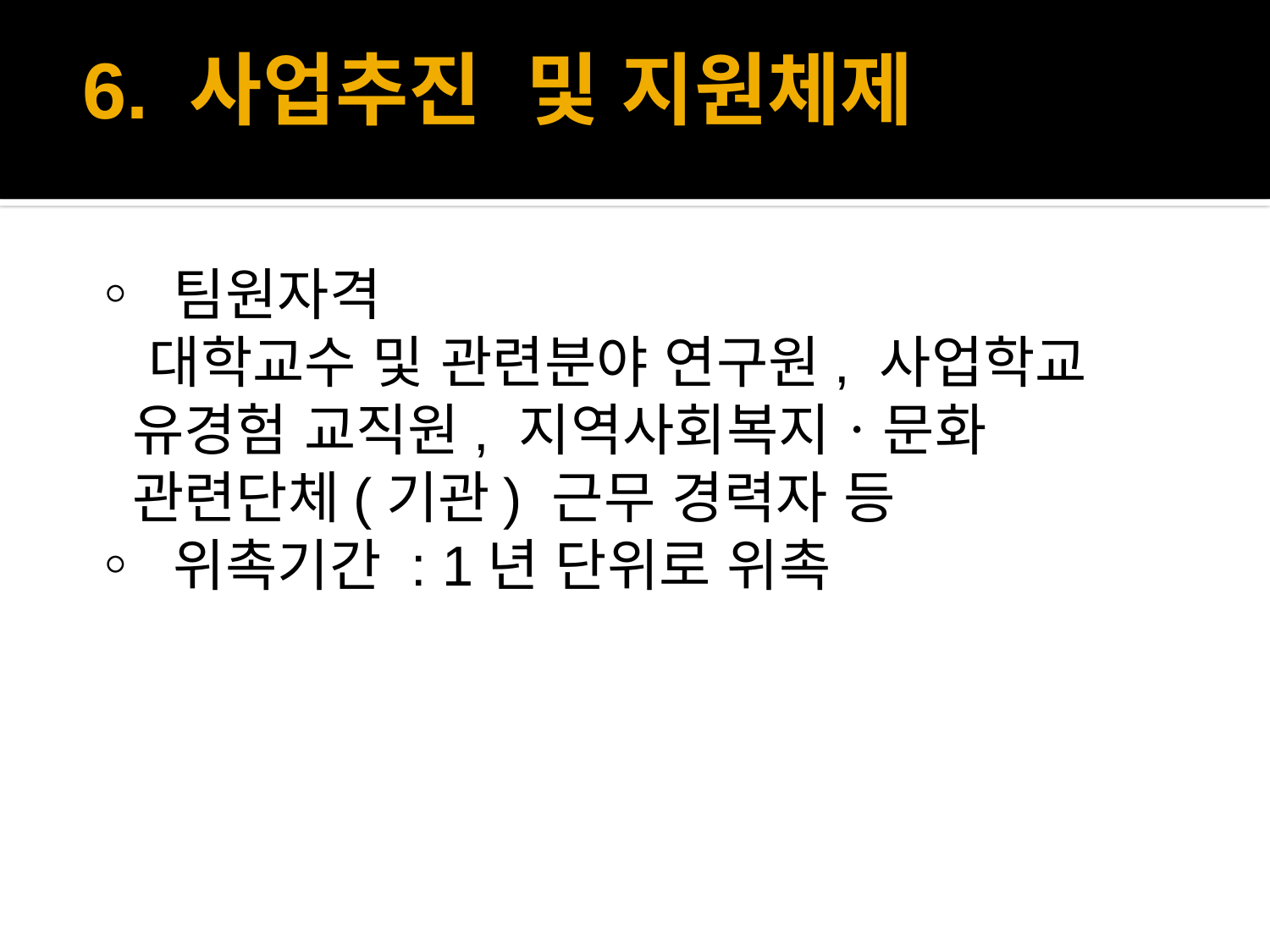

# 6. 사업추진  및 지원체제
◦ 팀원자격
   대학교수 및 관련분야 연구원, 사업학교 유경험 교직원, 지역사회복지ㆍ문화 관련단체(기관) 근무 경력자 등
◦ 위촉기간 : 1년 단위로 위촉